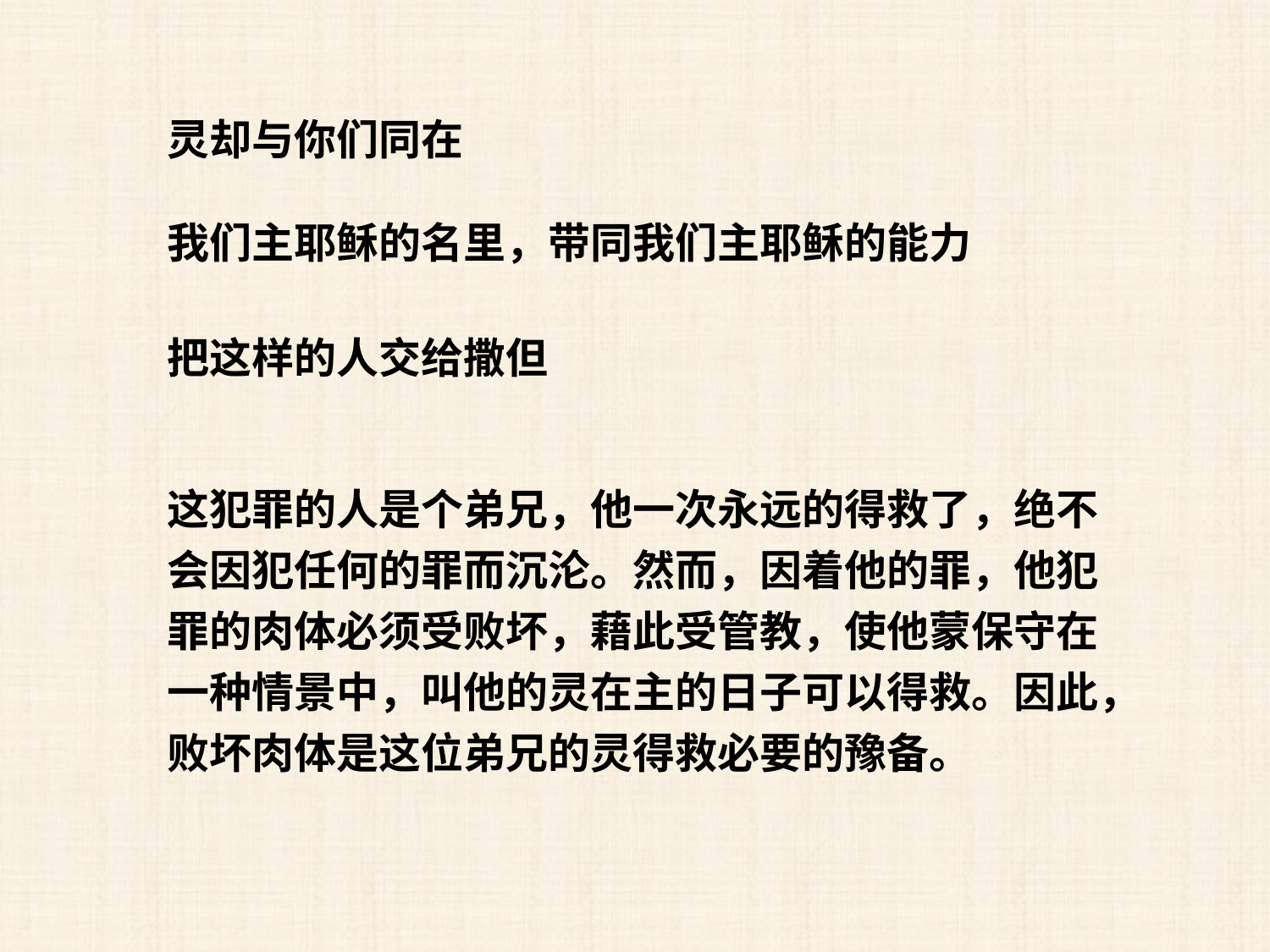

灵却与你们同在
我们主耶稣的名里，带同我们主耶稣的能力
把这样的人交给撒但
这犯罪的人是个弟兄，他一次永远的得救了，绝不会因犯任何的罪而沉沦。然而，因着他的罪，他犯罪的肉体必须受败坏，藉此受管教，使他蒙保守在一种情景中，叫他的灵在主的日子可以得救。因此，败坏肉体是这位弟兄的灵得救必要的豫备。